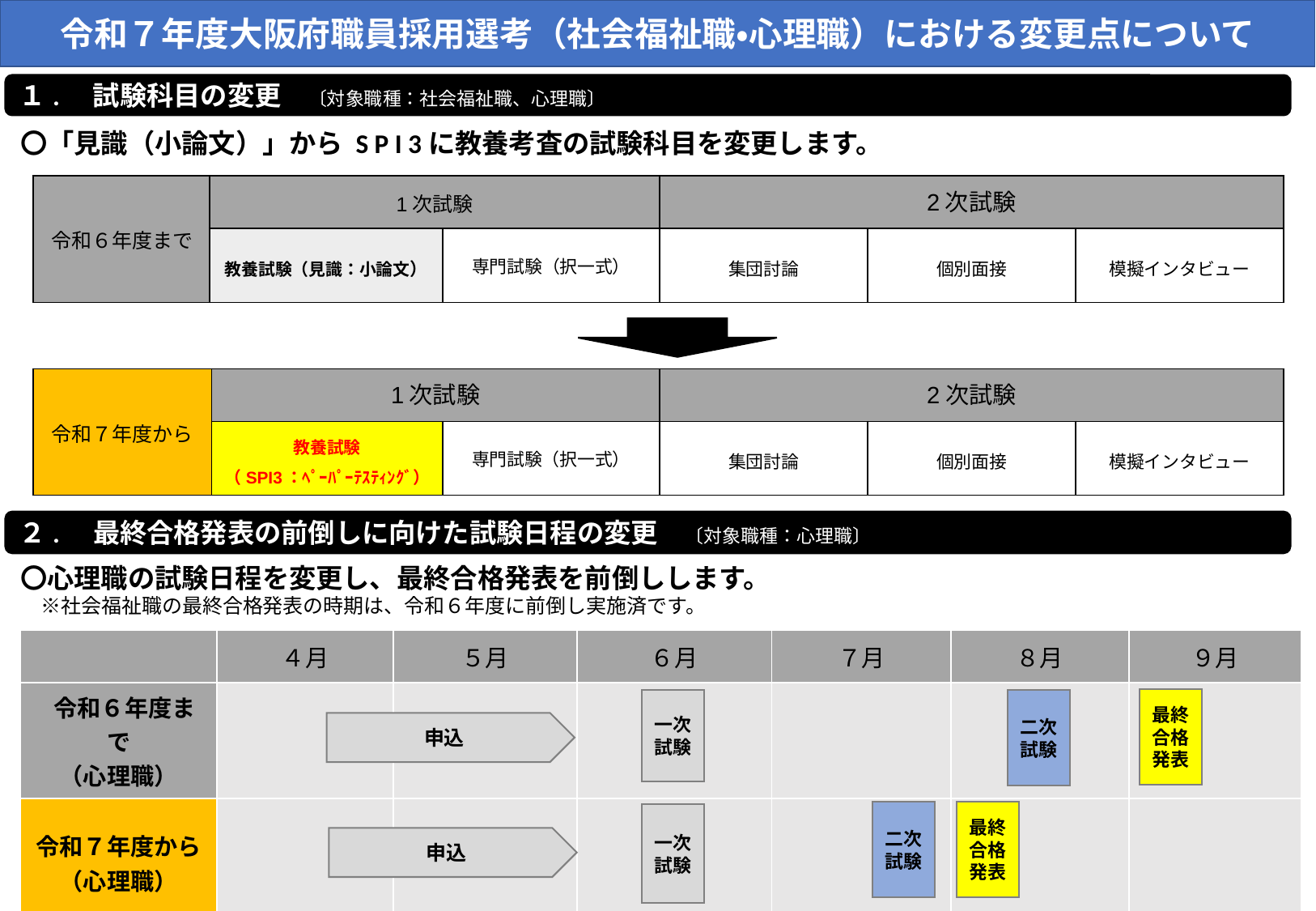

令和７年度大阪府職員採用選考（社会福祉職・心理職）における変更点について
１.　試験科目の変更　〔対象職種：社会福祉職、心理職〕
〇「見識（小論文）」から S P I 3に教養考査の試験科目を変更します。
| 令和６年度まで | 1次試験 |  | 2次試験 |  |  |
| --- | --- | --- | --- | --- | --- |
| 令和６年度まで | 教養試験（見識：小論文） | 専門試験（択一式） | 集団討論 | 個別面接 | 模擬インタビュー |

| 令和７年度から | 1次試験 |  | 2次試験 |  |  |
| --- | --- | --- | --- | --- | --- |
| 令和６年度まで | 教養試験 （SPI3：ﾍﾟｰﾊﾟｰﾃｽﾃｨﾝｸﾞ） | 専門試験（択一式） | 集団討論 | 個別面接 | 模擬インタビュー |
２.　最終合格発表の前倒しに向けた試験日程の変更　〔対象職種：心理職〕
〇心理職の試験日程を変更し、最終合格発表を前倒しします。
　※社会福祉職の最終合格発表の時期は、令和６年度に前倒し実施済です。
|  | ４月 | ５月 | ６月 | ７月 | ８月 | ９月 |
| --- | --- | --- | --- | --- | --- | --- |
| 令和６年度まで （心理職） |  |  |  |  |  |  |
| 令和７年度から （心理職） |  |  |  |  |  |  |
最終合格発表
一次試験
二次試験
申込
二次試験
最終合格発表
一次試験
申込